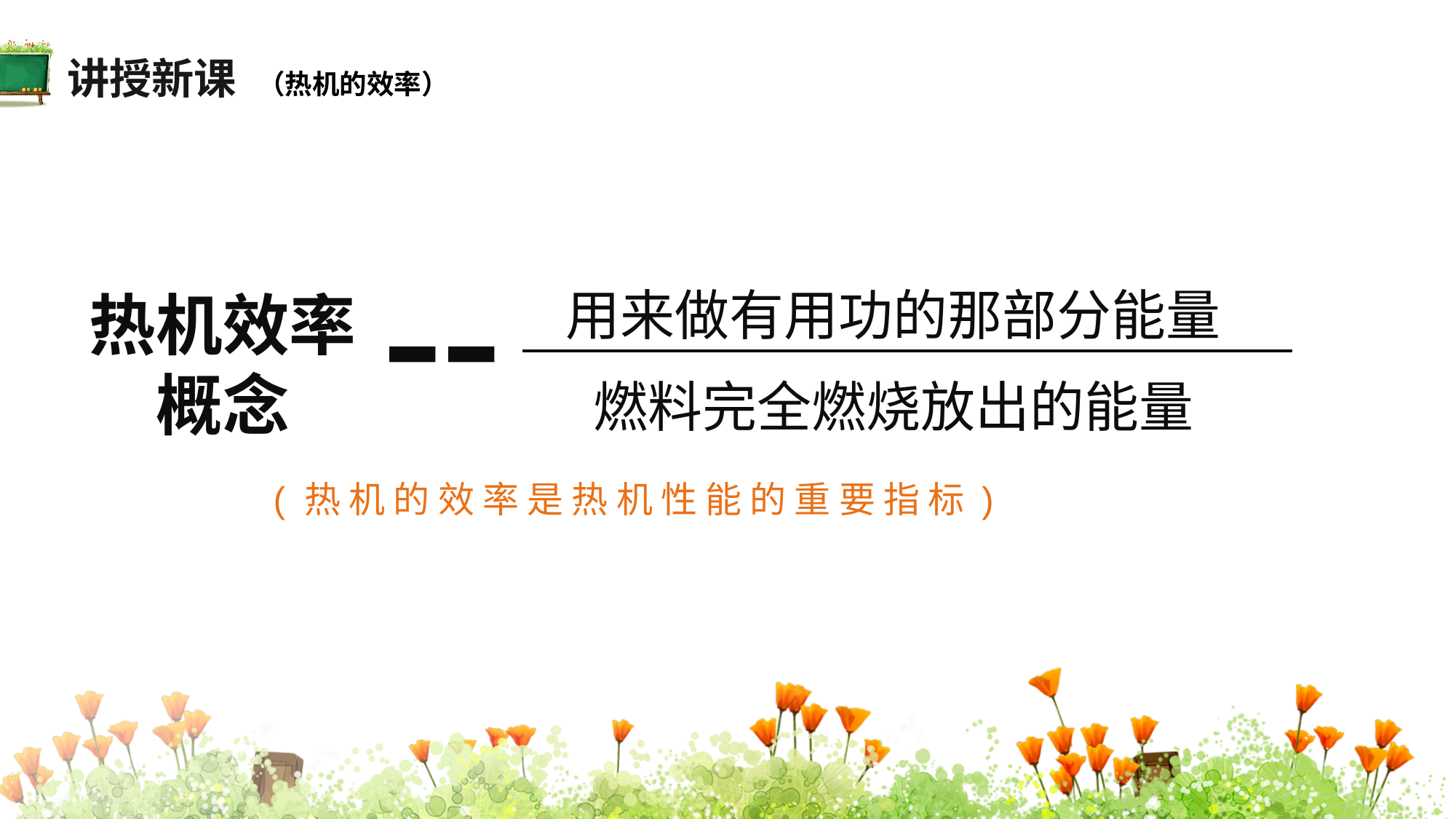

讲授新课
（热机的效率）

热机效率
概念
用来做有用功的那部分能量

燃料完全燃烧放出的能量

( 热 机 的 效 率 是 热 机 性 能 的 重 要 指 标 )